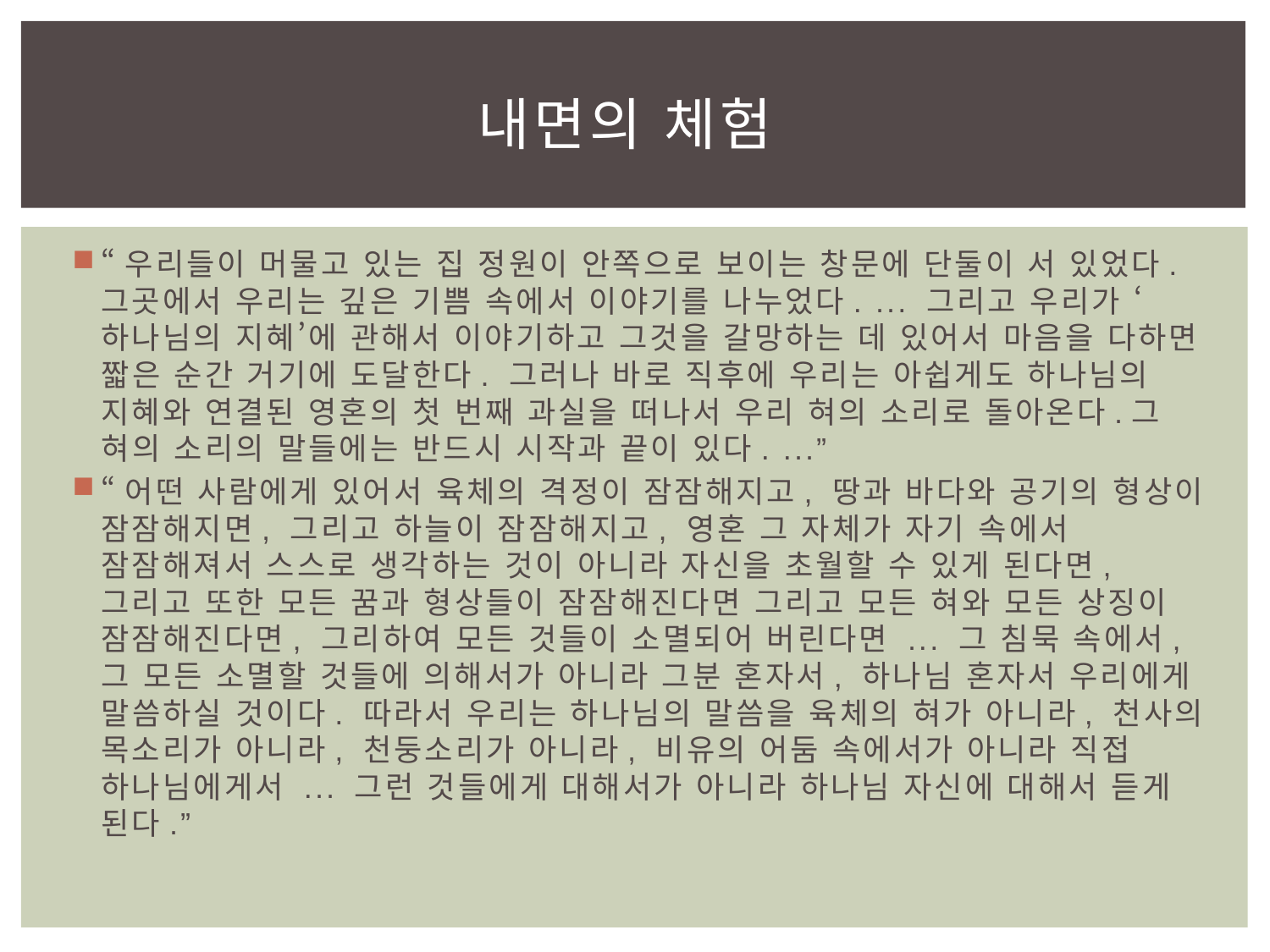

# 내면의 체험
“우리들이 머물고 있는 집 정원이 안쪽으로 보이는 창문에 단둘이 서 있었다. 그곳에서 우리는 깊은 기쁨 속에서 이야기를 나누었다. ... 그리고 우리가 ‘하나님의 지혜’에 관해서 이야기하고 그것을 갈망하는 데 있어서 마음을 다하면 짧은 순간 거기에 도달한다. 그러나 바로 직후에 우리는 아쉽게도 하나님의 지혜와 연결된 영혼의 첫 번째 과실을 떠나서 우리 혀의 소리로 돌아온다.그 혀의 소리의 말들에는 반드시 시작과 끝이 있다. ...”
“어떤 사람에게 있어서 육체의 격정이 잠잠해지고, 땅과 바다와 공기의 형상이 잠잠해지면, 그리고 하늘이 잠잠해지고, 영혼 그 자체가 자기 속에서 잠잠해져서 스스로 생각하는 것이 아니라 자신을 초월할 수 있게 된다면, 그리고 또한 모든 꿈과 형상들이 잠잠해진다면 그리고 모든 혀와 모든 상징이 잠잠해진다면, 그리하여 모든 것들이 소멸되어 버린다면 ... 그 침묵 속에서, 그 모든 소멸할 것들에 의해서가 아니라 그분 혼자서, 하나님 혼자서 우리에게 말씀하실 것이다. 따라서 우리는 하나님의 말씀을 육체의 혀가 아니라, 천사의 목소리가 아니라, 천둥소리가 아니라, 비유의 어둠 속에서가 아니라 직접 하나님에게서 ... 그런 것들에게 대해서가 아니라 하나님 자신에 대해서 듣게 된다.”